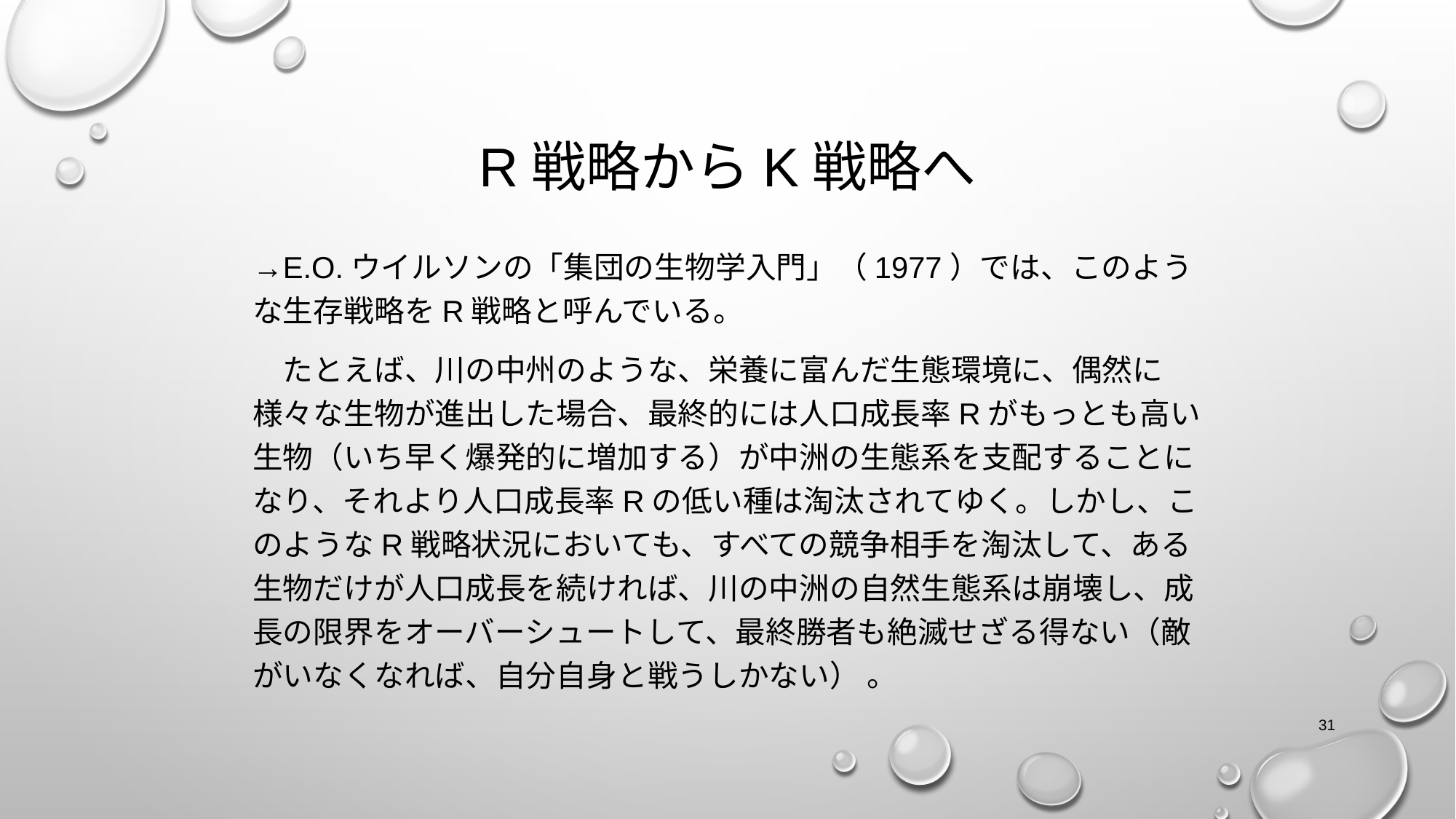

# R戦略からK戦略へ
→E.O.ウイルソンの「集団の生物学入門」（1977）では、このような生存戦略をr戦略と呼んでいる。
　たとえば、川の中州のような、栄養に富んだ生態環境に、偶然に様々な生物が進出した場合、最終的には人口成長率rがもっとも高い生物（いち早く爆発的に増加する）が中洲の生態系を支配することになり、それより人口成長率rの低い種は淘汰されてゆく。しかし、このようなr戦略状況においても、すべての競争相手を淘汰して、ある生物だけが人口成長を続ければ、川の中洲の自然生態系は崩壊し、成長の限界をオーバーシュートして、最終勝者も絶滅せざる得ない（敵がいなくなれば、自分自身と戦うしかない） 。

31